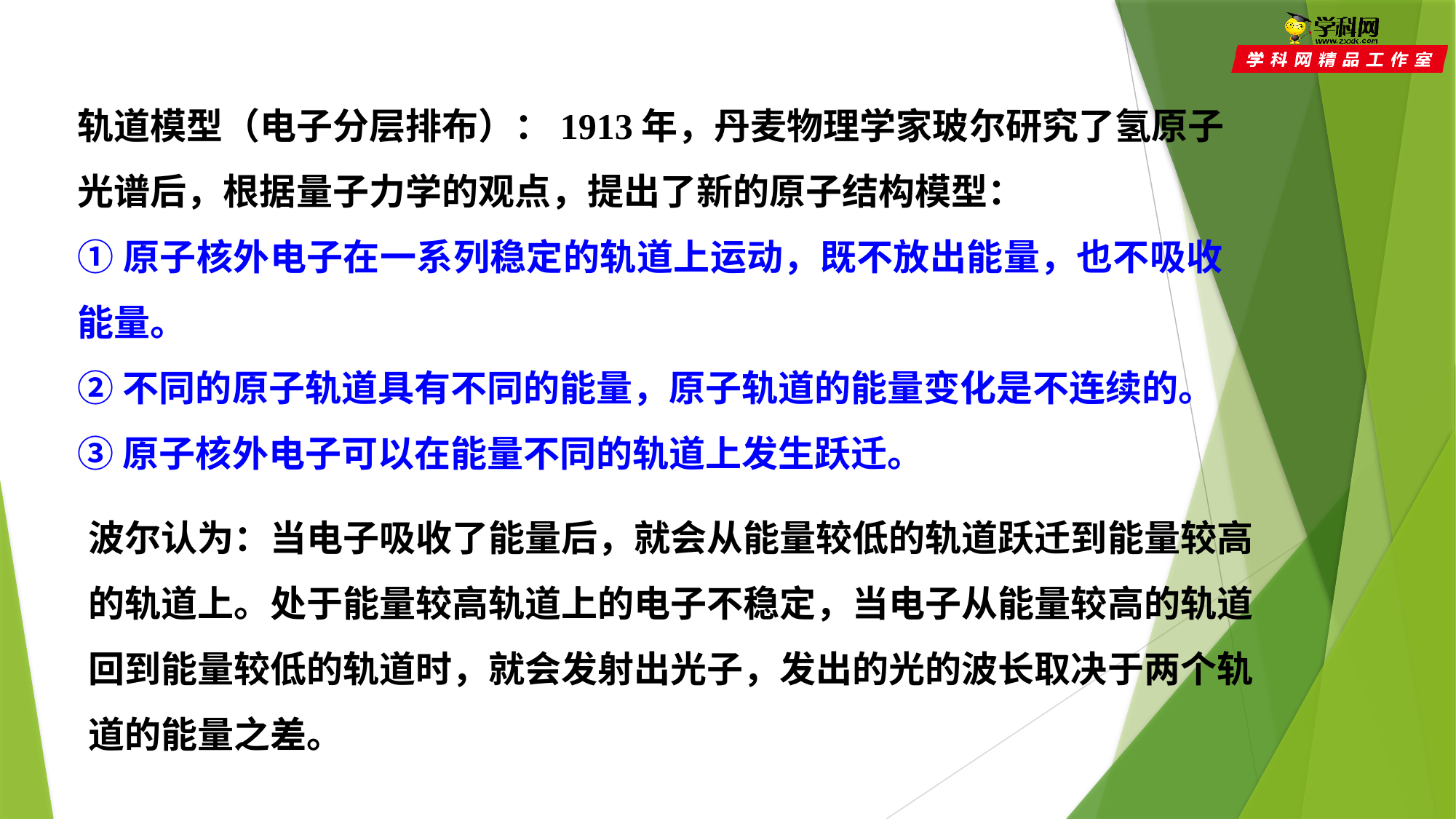

轨道模型（电子分层排布）：1913年，丹麦物理学家玻尔研究了氢原子光谱后，根据量子力学的观点，提出了新的原子结构模型：
①原子核外电子在一系列稳定的轨道上运动，既不放出能量，也不吸收能量。
②不同的原子轨道具有不同的能量，原子轨道的能量变化是不连续的。
③原子核外电子可以在能量不同的轨道上发生跃迁。
波尔认为：当电子吸收了能量后，就会从能量较低的轨道跃迁到能量较高的轨道上。处于能量较高轨道上的电子不稳定，当电子从能量较高的轨道回到能量较低的轨道时，就会发射出光子，发出的光的波长取决于两个轨道的能量之差。